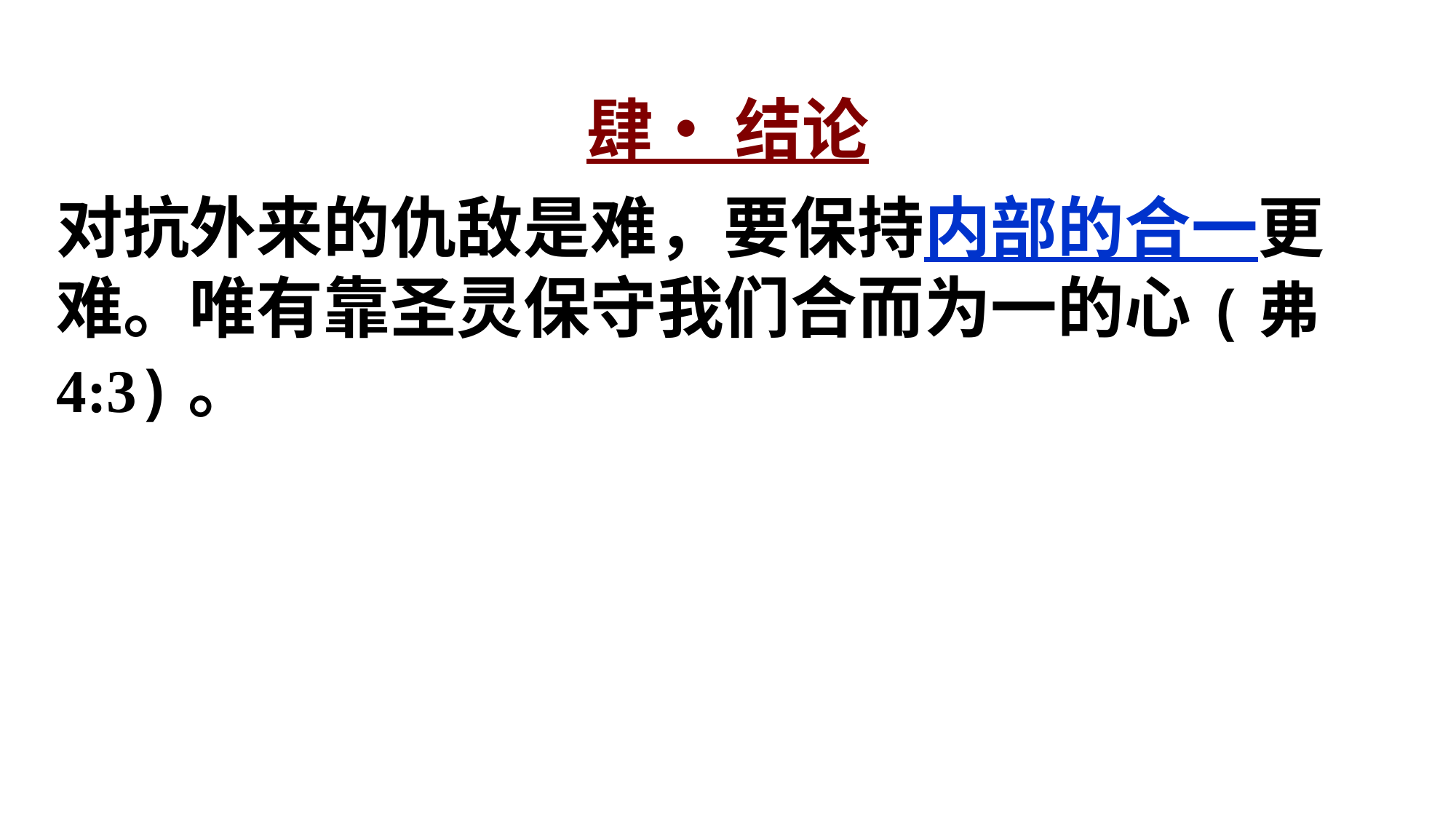

肆‧ 结论
对抗外来的仇敌是难，要保持内部的合一更难。唯有靠圣灵保守我们合而为一的心(弗4:3)。